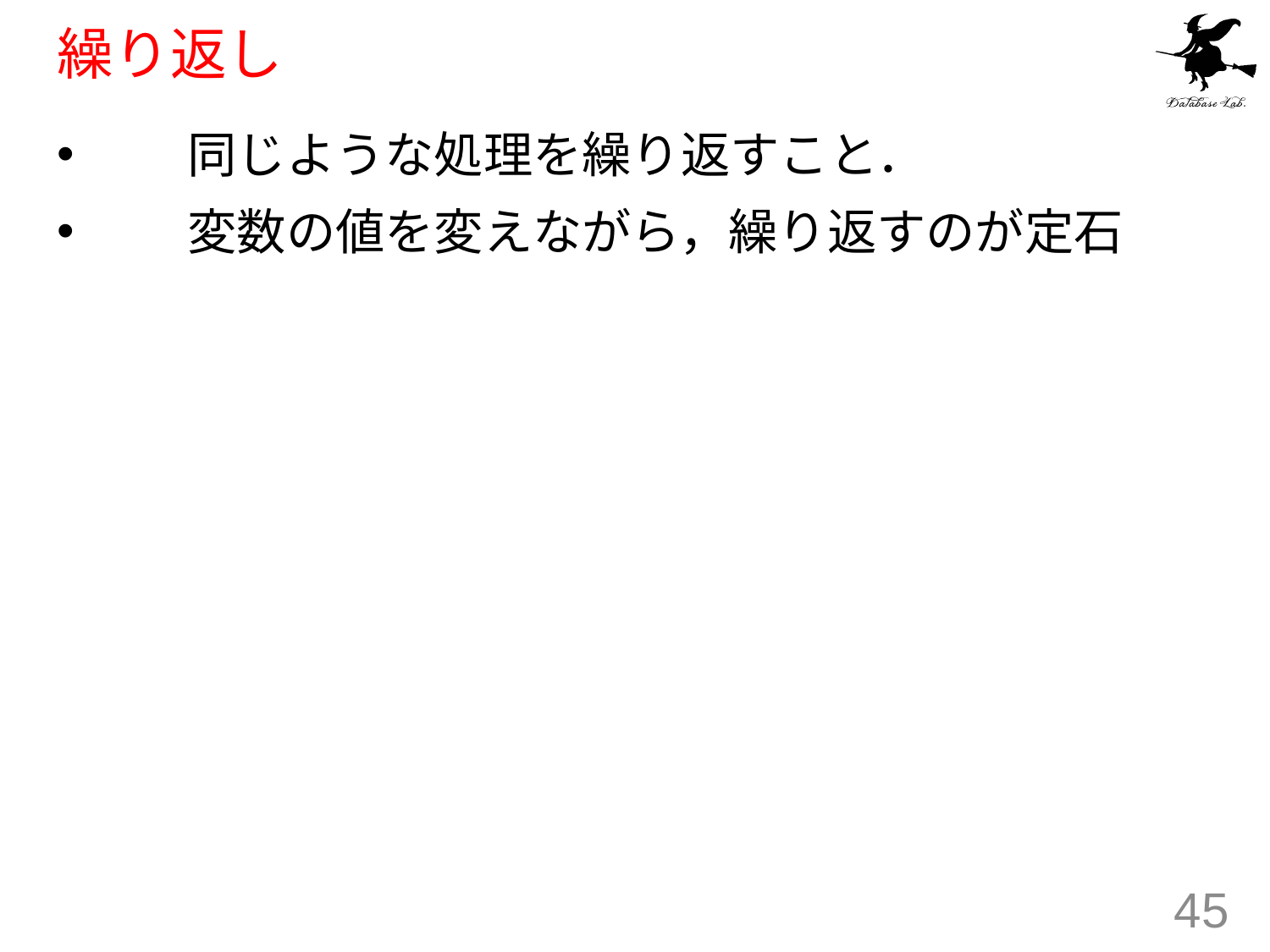

# 繰り返し
　　同じような処理を繰り返すこと．
　　変数の値を変えながら，繰り返すのが定石

45